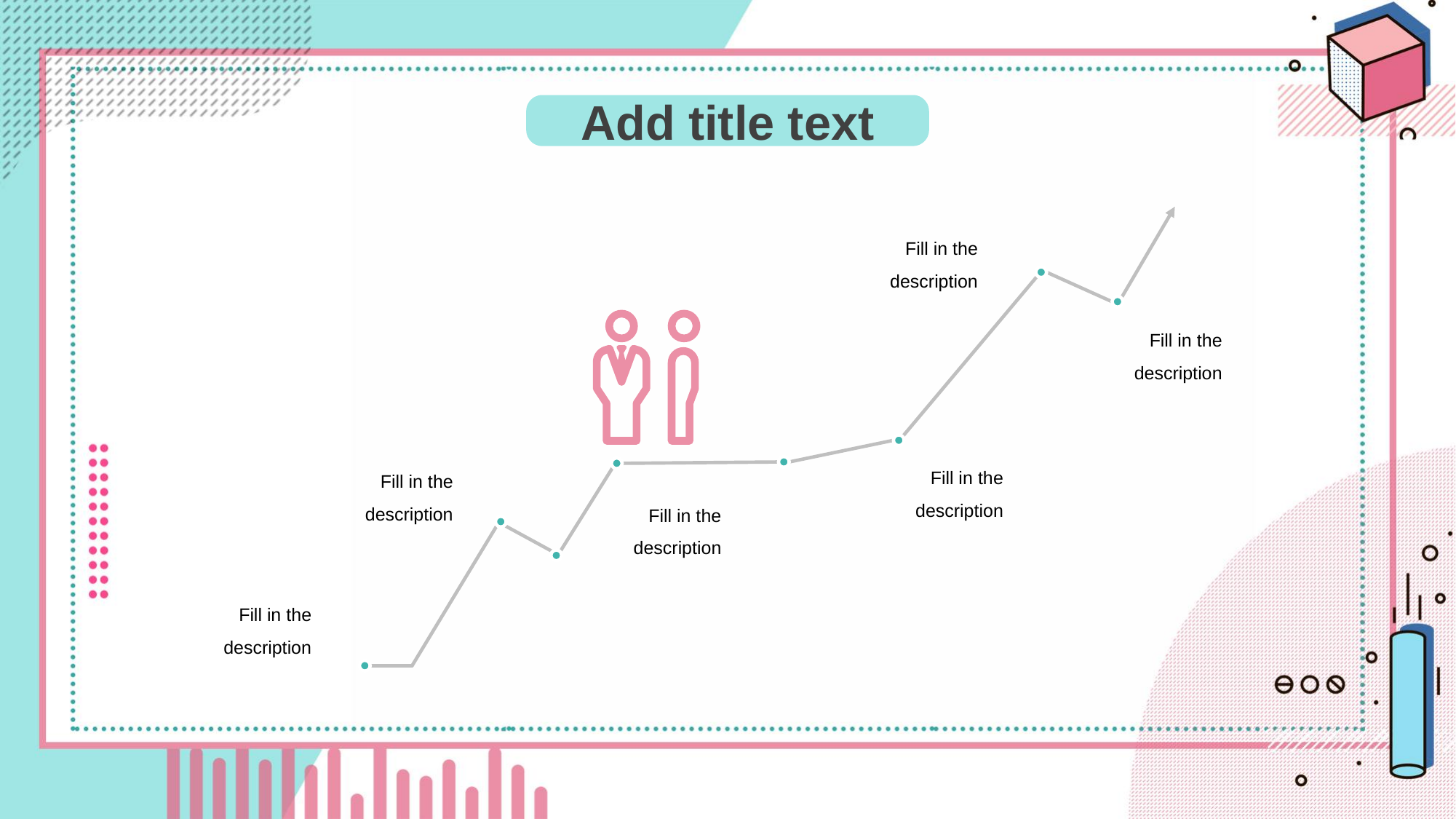

Add title text
Fill in the description

Fill in the description

Fill in the description
Fill in the description

Fill in the description

Fill in the description

PPT下载 http://www.1ppt.com/xiazai/